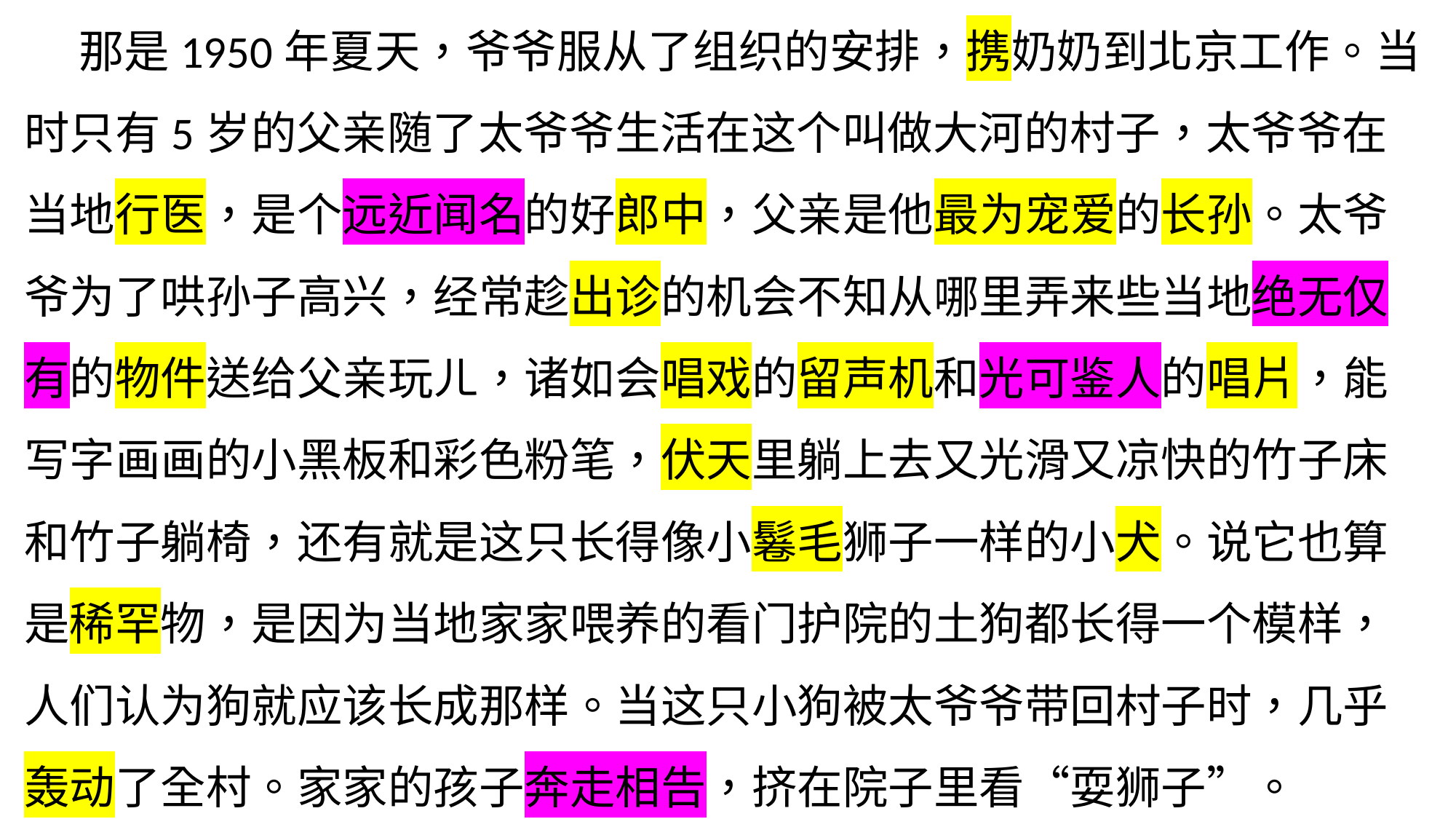

那是1950年夏天，爷爷服从了组织的安排，携奶奶到北京工作。当时只有5岁的父亲随了太爷爷生活在这个叫做大河的村子，太爷爷在当地行医，是个远近闻名的好郎中，父亲是他最为宠爱的长孙。太爷爷为了哄孙子高兴，经常趁出诊的机会不知从哪里弄来些当地绝无仅有的物件送给父亲玩ㄦ，诸如会唱戏的留声机和光可鉴人的唱片，能写字画画的小黑板和彩色粉笔，伏天里躺上去又光滑又凉快的竹子床和竹子躺椅，还有就是这只长得像小鬈毛狮子一样的小犬。说它也算是稀罕物，是因为当地家家喂养的看门护院的土狗都长得一个模样，人们认为狗就应该长成那样。当这只小狗被太爷爷带回村子时，几乎轰动了全村。家家的孩子奔走相告，挤在院子里看“耍狮子”。